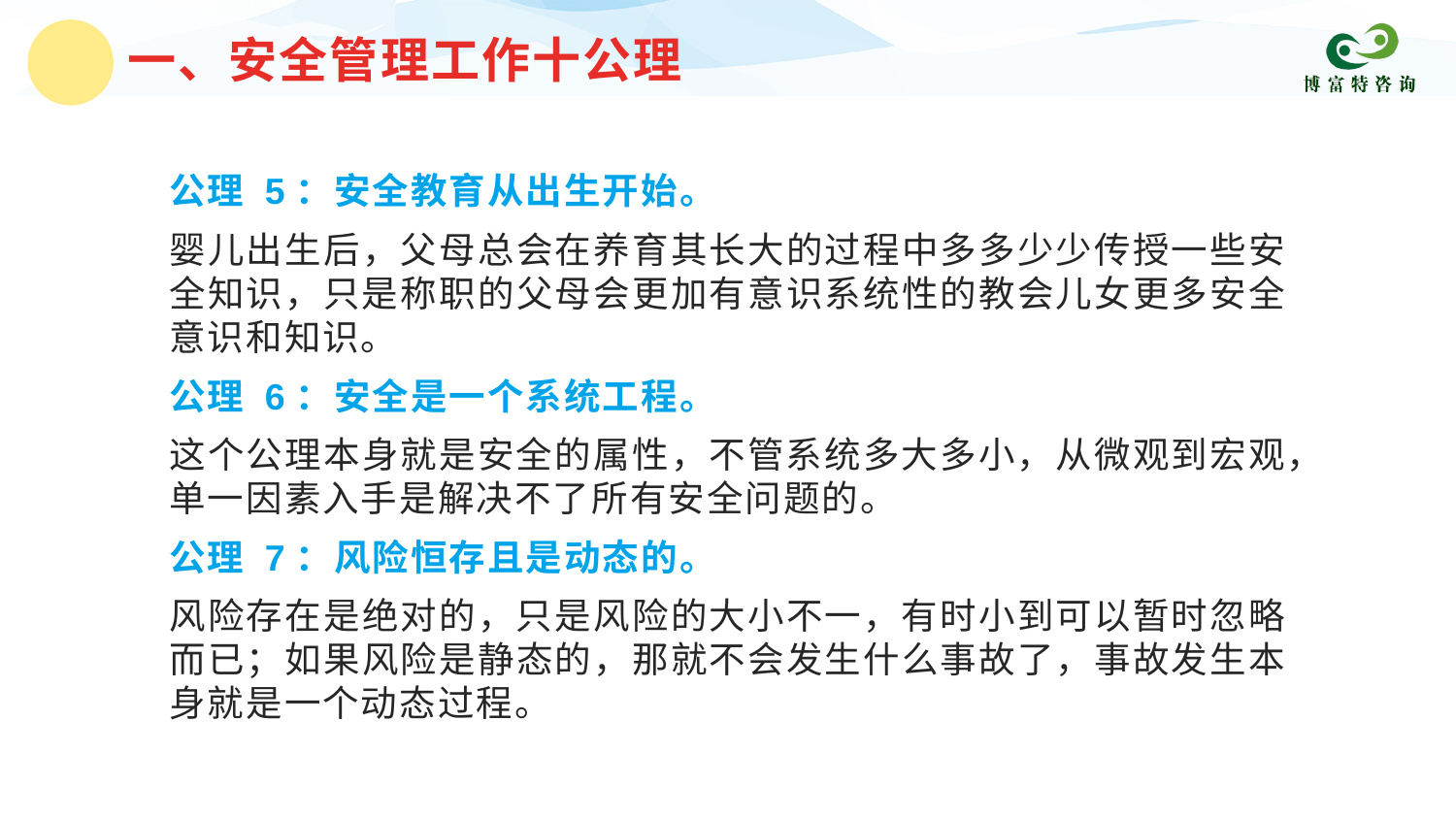

一、安全管理工作十公理
公理 5：安全教育从出生开始。
婴儿出生后，父母总会在养育其长大的过程中多多少少传授一些安全知识，只是称职的父母会更加有意识系统性的教会儿女更多安全意识和知识。
公理 6：安全是一个系统工程。
这个公理本身就是安全的属性，不管系统多大多小，从微观到宏观，单一因素入手是解决不了所有安全问题的。
公理 7：风险恒存且是动态的。
风险存在是绝对的，只是风险的大小不一，有时小到可以暂时忽略而已；如果风险是静态的，那就不会发生什么事故了，事故发生本身就是一个动态过程。